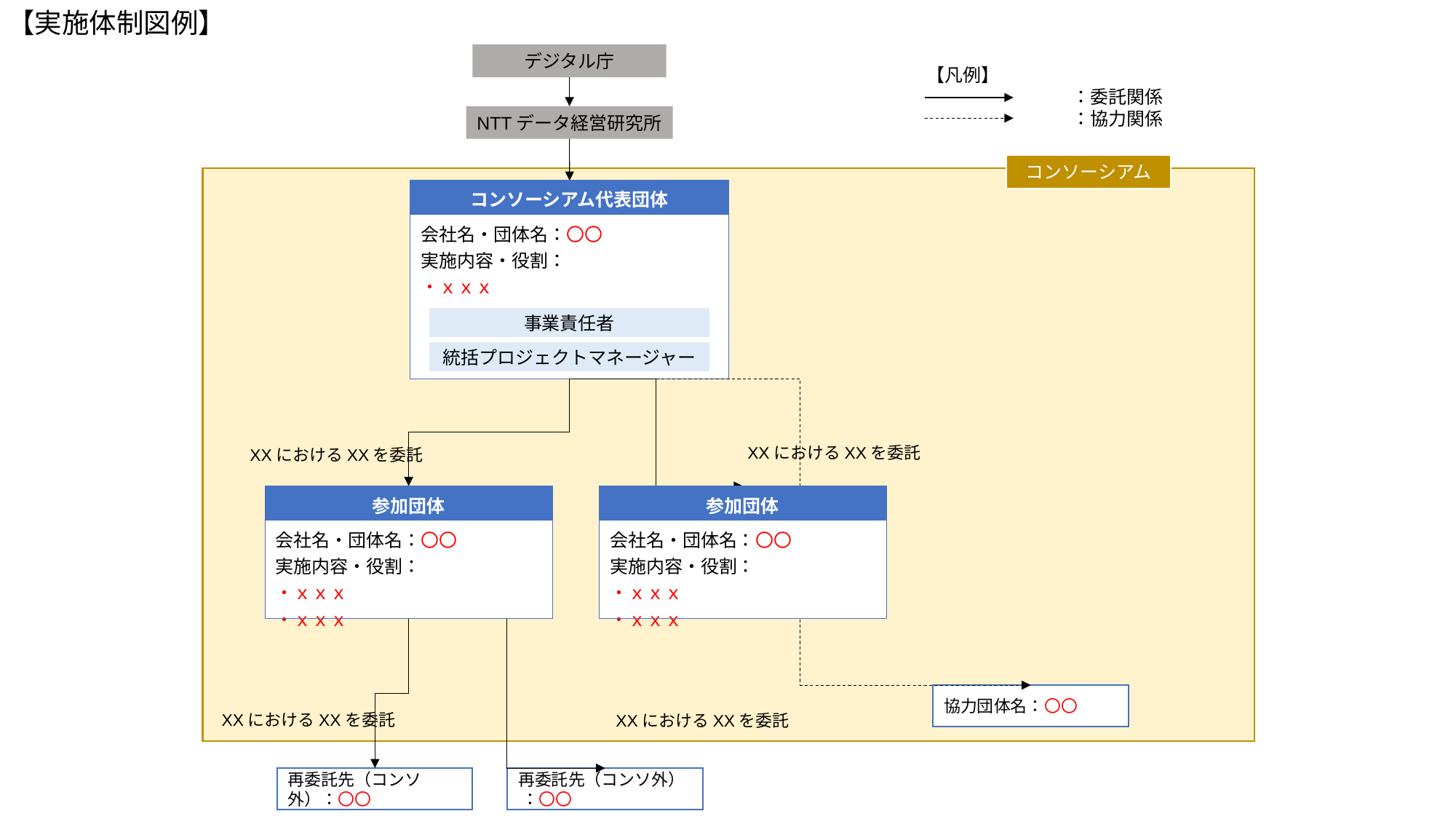

【実施体制図例】
デジタル庁
【凡例】
　　　　　　　　：委託関係
　　　　　　　　：協力関係
NTTデータ経営研究所
コンソーシアム

| コンソーシアム代表団体 |
| --- |
| 会社名・団体名：〇〇 実施内容・役割： ・ｘｘｘ ・ｘｘｘ |
事業責任者
統括プロジェクトマネージャー
XXにおけるXXを委託
XXにおけるXXを委託
| 参加団体 |
| --- |
| 会社名・団体名：〇〇 実施内容・役割： ・ｘｘｘ ・ｘｘｘ |
| 参加団体 |
| --- |
| 会社名・団体名：〇〇 実施内容・役割： ・ｘｘｘ ・ｘｘｘ |
協力団体名：〇〇
XXにおけるXXを委託
XXにおけるXXを委託
再委託先（コンソ外）：〇〇
再委託先（コンソ外） ：〇〇